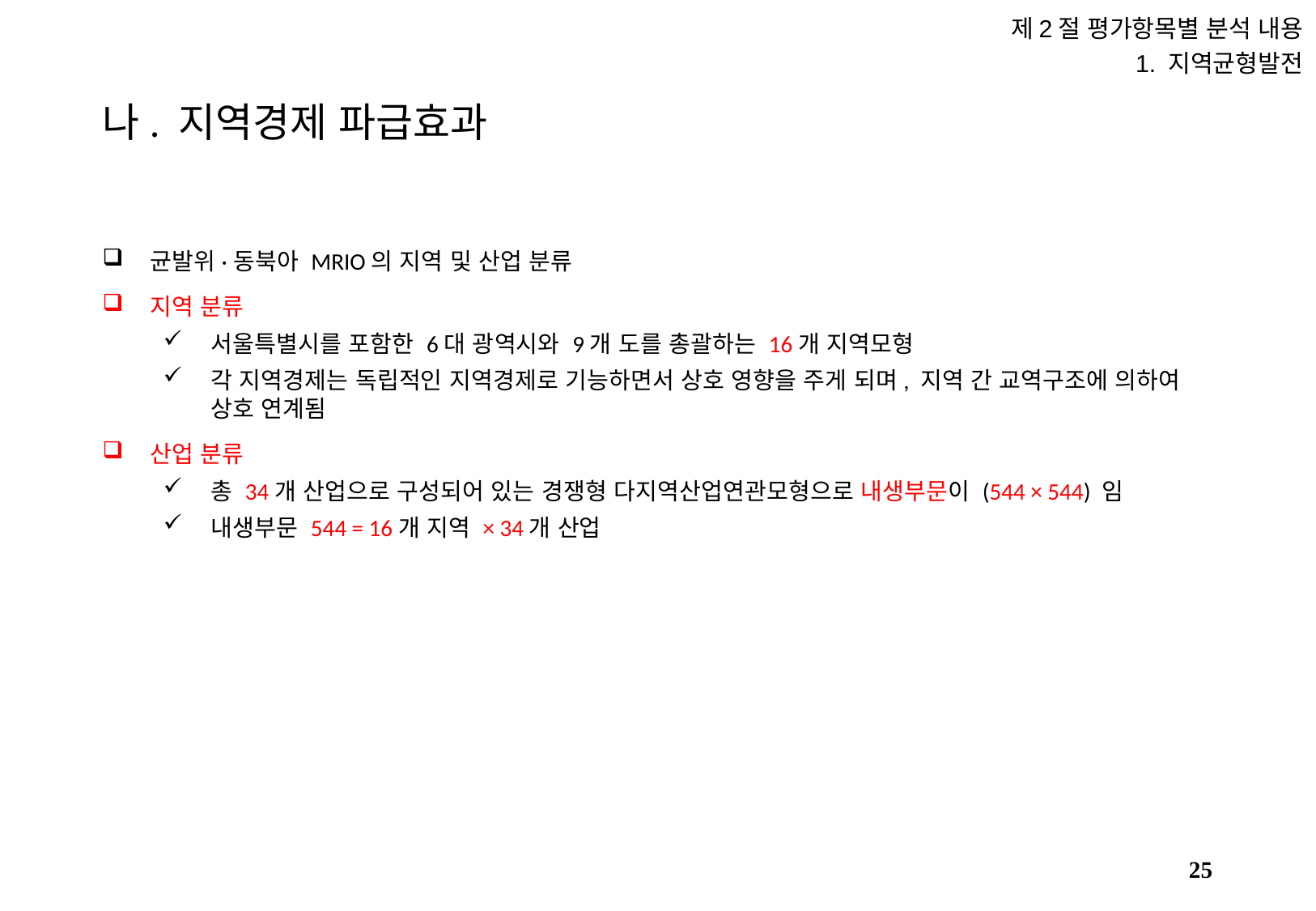

제2절 평가항목별 분석 내용
1. 지역균형발전
# 나. 지역경제 파급효과
균발위·동북아 MRIO의 지역 및 산업 분류
지역 분류
서울특별시를 포함한 6대 광역시와 9개 도를 총괄하는 16개 지역모형
각 지역경제는 독립적인 지역경제로 기능하면서 상호 영향을 주게 되며, 지역 간 교역구조에 의하여 상호 연계됨
산업 분류
총 34개 산업으로 구성되어 있는 경쟁형 다지역산업연관모형으로 내생부문이 (544 × 544) 임
내생부문 544 = 16개 지역 × 34개 산업
25